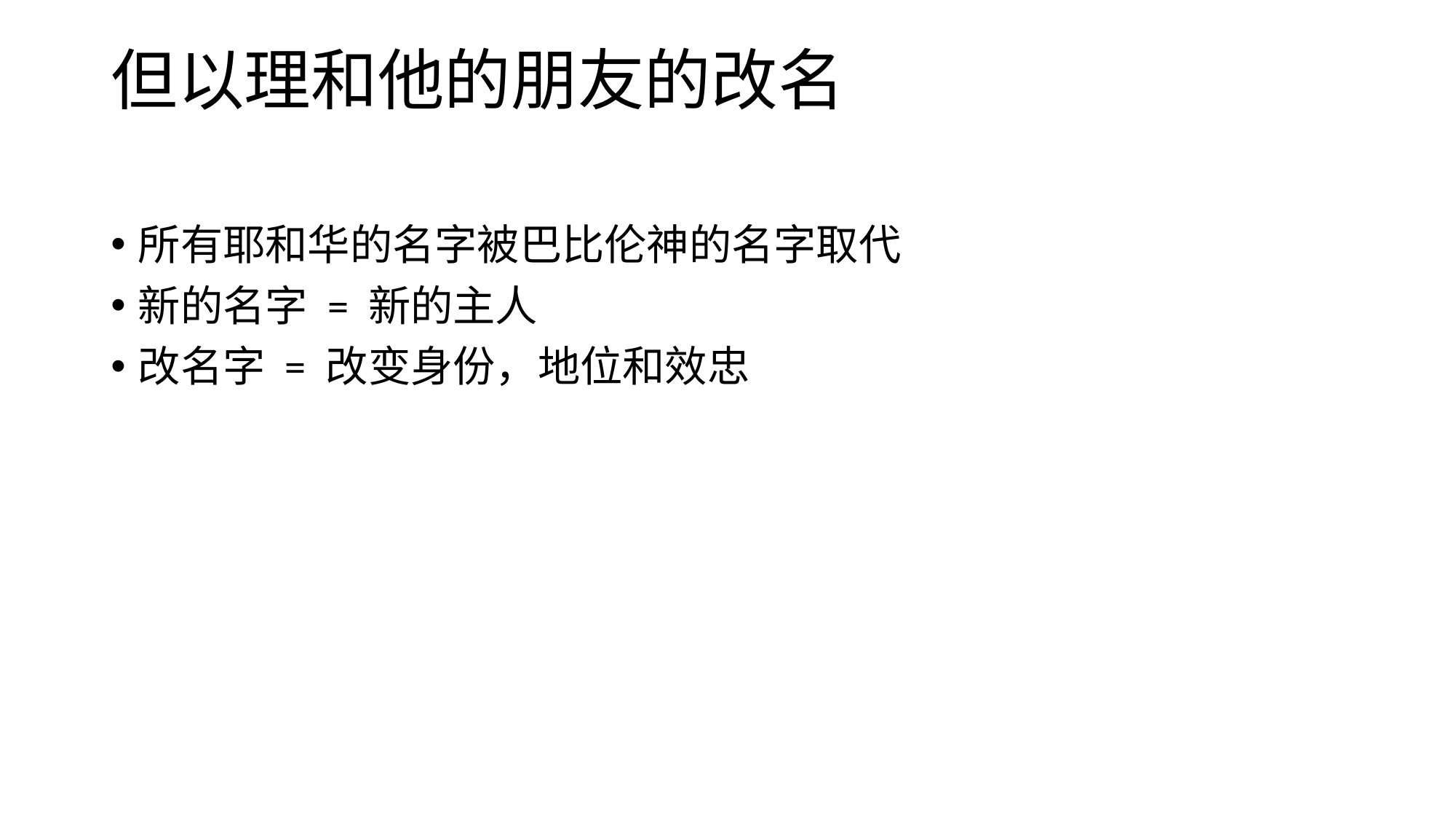

# 但以理和他的朋友的改名
所有耶和华的名字被巴比伦神的名字取代
新的名字 = 新的主人
改名字 = 改变身份，地位和效忠